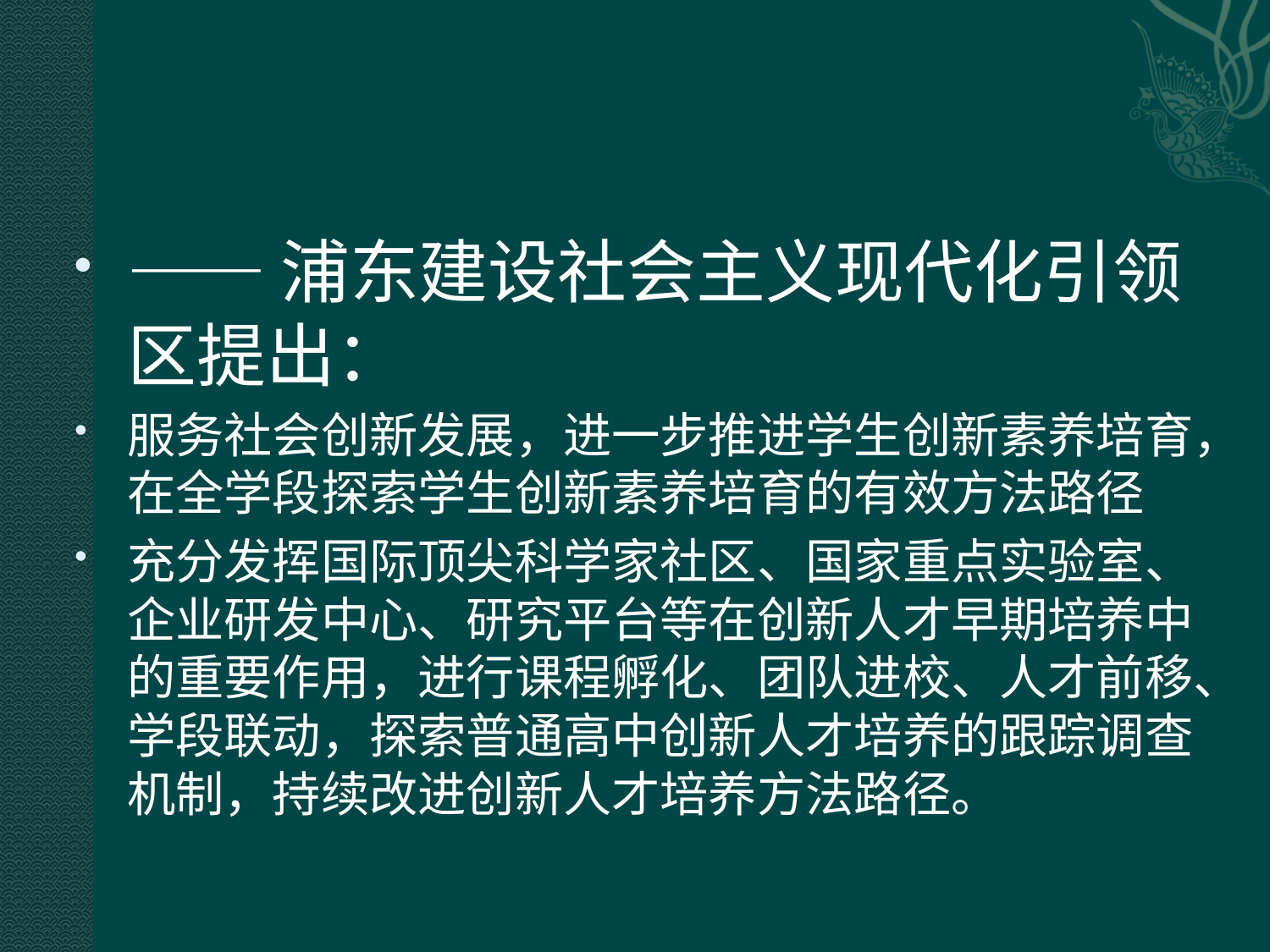

#
——浦东建设社会主义现代化引领区提出：
服务社会创新发展，进一步推进学生创新素养培育，在全学段探索学生创新素养培育的有效方法路径
充分发挥国际顶尖科学家社区、国家重点实验室、企业研发中心、研究平台等在创新人才早期培养中的重要作用，进行课程孵化、团队进校、人才前移、学段联动，探索普通高中创新人才培养的跟踪调查机制，持续改进创新人才培养方法路径。